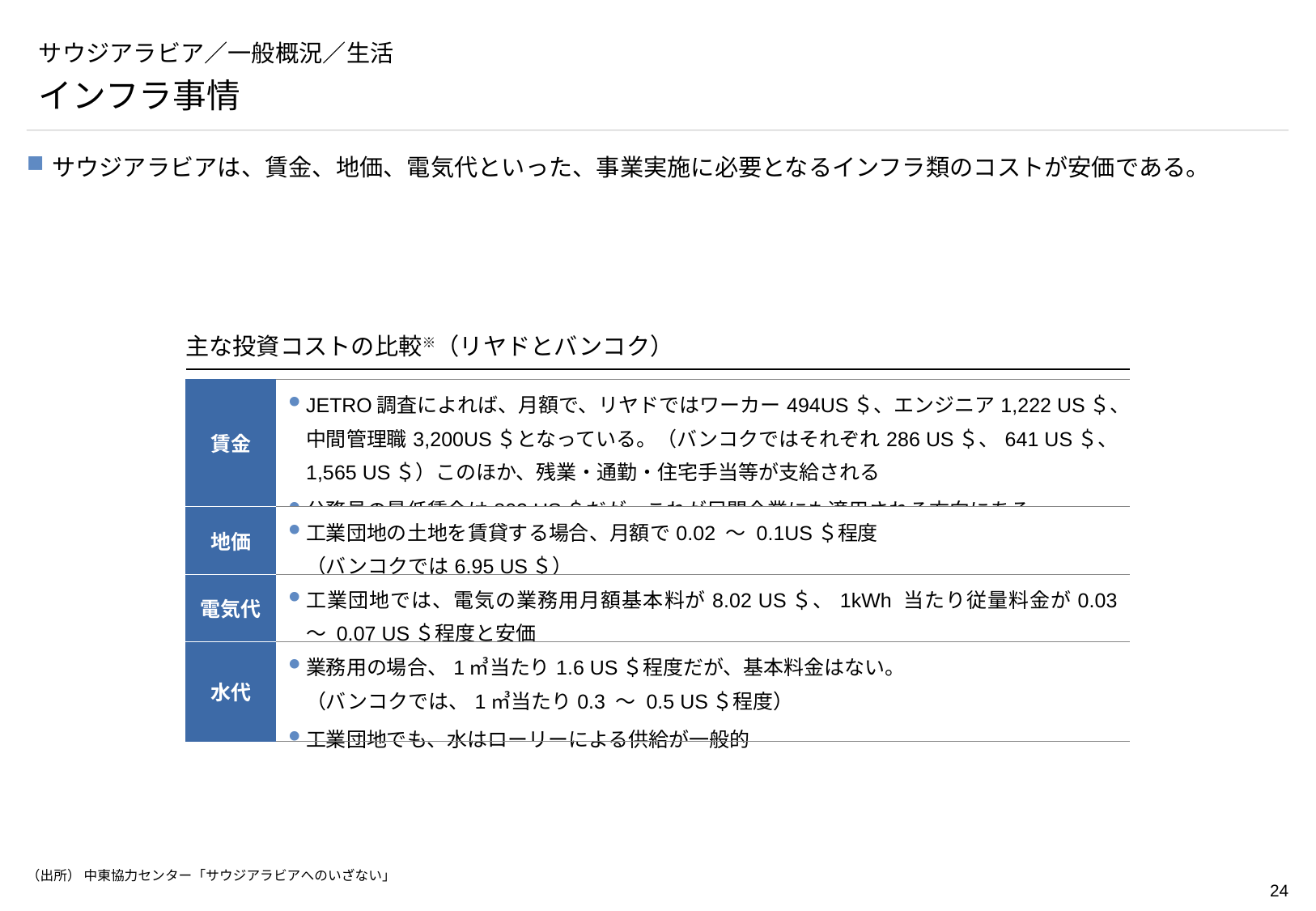

# サウジアラビア／一般概況／生活
インフラ事情
サウジアラビアは、賃金、地価、電気代といった、事業実施に必要となるインフラ類のコストが安価である。
主な投資コストの比較※（リヤドとバンコク）
| 賃金 | JETRO調査によれば、月額で、リヤドではワーカー494US＄、エンジニア1,222 US＄、中間管理職3,200US＄となっている。（バンコクではそれぞれ286 US＄、641 US＄、1,565 US＄）このほか、残業・通勤・住宅手当等が支給される 公務員の最低賃金は802 US＄だが、これが民間企業にも適用される方向にある |
| --- | --- |
| 地価 | 工業団地の土地を賃貸する場合、月額で0.02 ～ 0.1US＄程度 （バンコクでは6.95 US＄） |
| 電気代 | 工業団地では、電気の業務用月額基本料が8.02 US＄、1kWh 当たり従量料金が0.03 ～ 0.07 US＄程度と安価 |
| 水代 | 業務用の場合、1㎥当たり1.6 US＄程度だが、基本料金はない。 （バンコクでは、1㎥当たり0.3 ～ 0.5 US＄程度） 工業団地でも、水はローリーによる供給が一般的 |
（出所） 中東協力センター「サウジアラビアへのいざない」